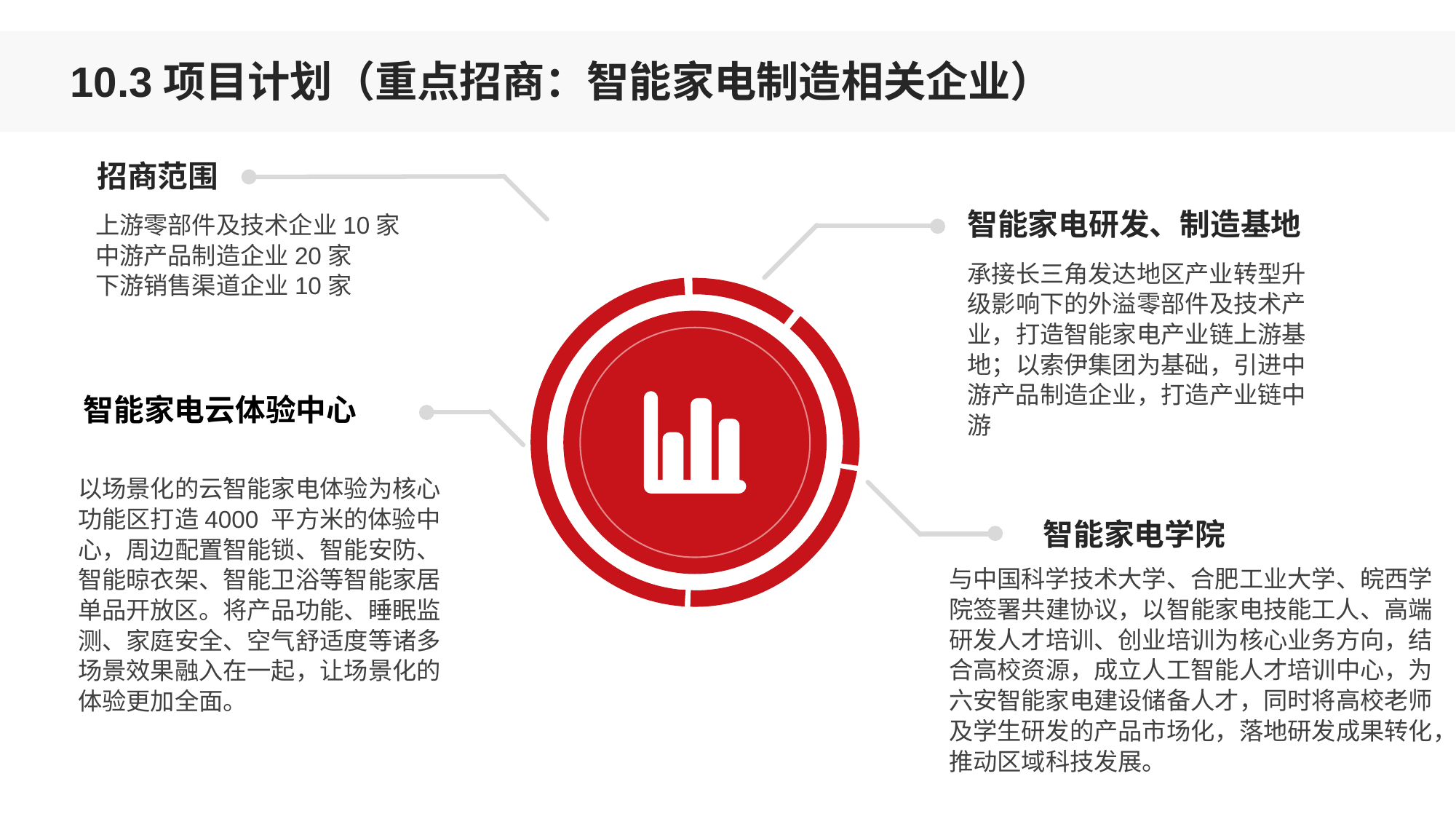

10.3项目计划（重点招商：智能家电制造相关企业）
招商范围

智能家电研发、制造基地
上游零部件及技术企业10家
中游产品制造企业20家
下游销售渠道企业10家

承接长三角发达地区产业转型升级影响下的外溢零部件及技术产业，打造智能家电产业链上游基地；以索伊集团为基础，引进中游产品制造企业，打造产业链中游

智能家电云体验中心

以场景化的云智能家电体验为核心功能区打造4000 平方米的体验中心，周边配置智能锁、智能安防、智能晾衣架、智能卫浴等智能家居单品开放区。将产品功能、睡眠监测、家庭安全、空气舒适度等诸多场景效果融入在一起，让场景化的体验更加全面。

智能家电学院
与中国科学技术大学、合肥工业大学、皖西学院签署共建协议，以智能家电技能工人、高端研发人才培训、创业培训为核心业务方向，结合高校资源，成立人工智能人才培训中心，为六安智能家电建设储备人才，同时将高校老师及学生研发的产品市场化，落地研发成果转化，推动区域科技发展。